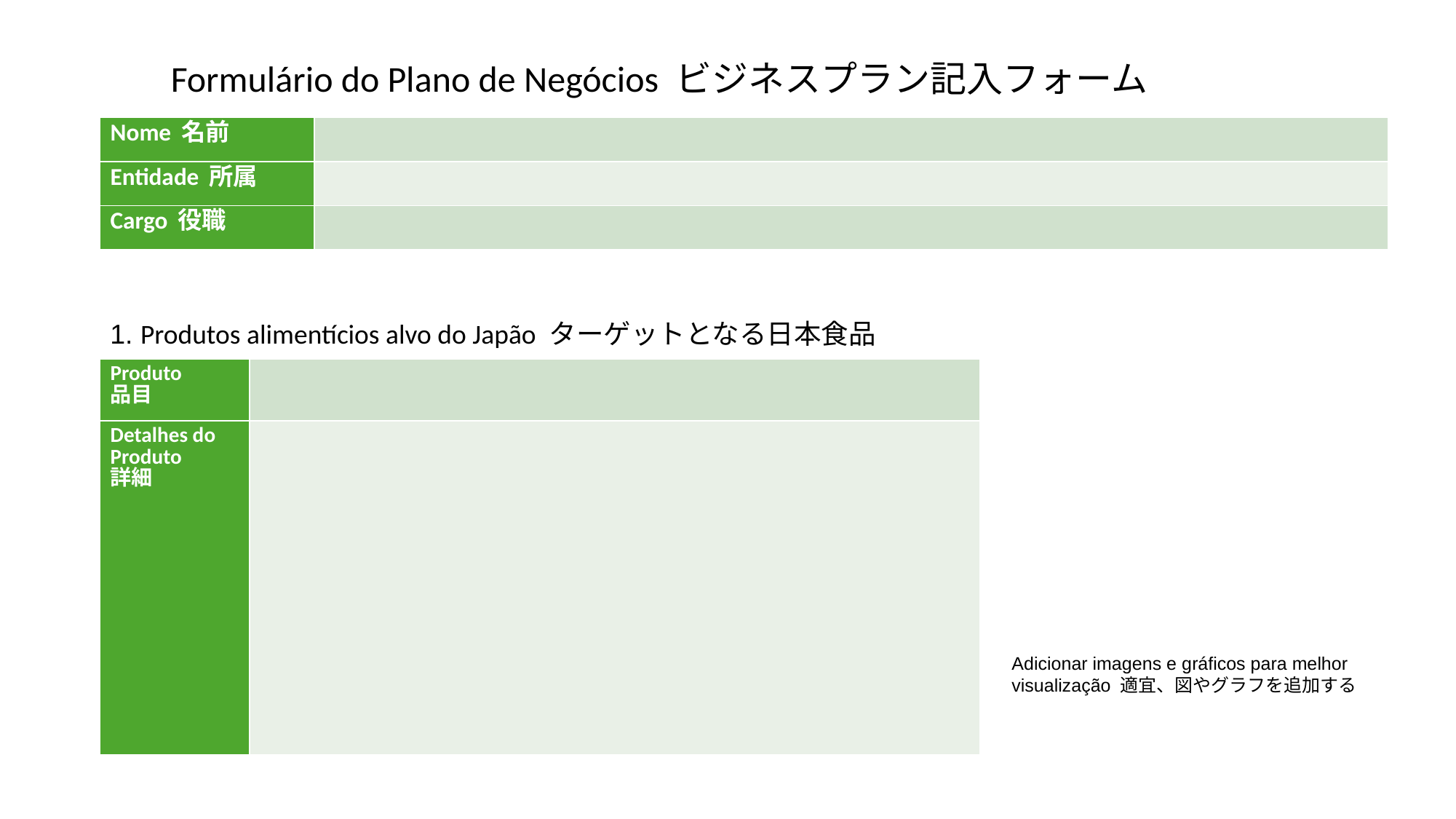

Formulário do Plano de Negócios ビジネスプラン記入フォーム
| Nome 名前 |  |
| --- | --- |
| Entidade 所属 |  |
| Cargo 役職 |  |
1. Produtos alimentícios alvo do Japão ターゲットとなる日本食品
| Produto 品目 |  |
| --- | --- |
| Detalhes do Produto 詳細 |  |

Adicionar imagens e gráficos para melhor visualização 適宜、図やグラフを追加する